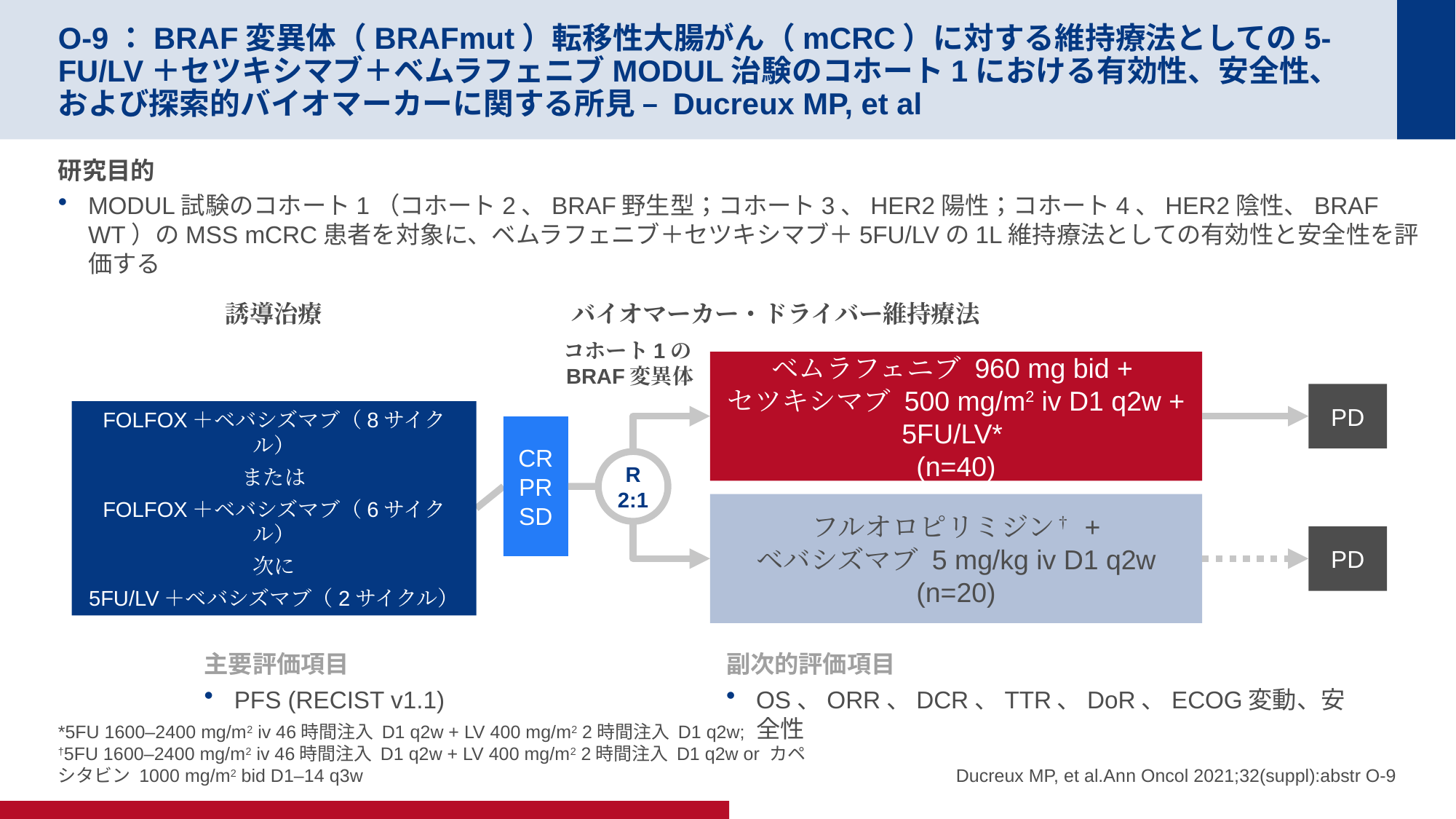

# O-9：BRAF変異体（BRAFmut）転移性大腸がん（mCRC）に対する維持療法としての5-FU/LV＋セツキシマブ＋ベムラフェニブMODUL治験のコホート1における有効性、安全性、および探索的バイオマーカーに関する所見 – Ducreux MP, et al
研究目的
MODUL試験のコホート1（コホート2、BRAF野生型；コホート3、HER2陽性；コホート4、HER2陰性、BRAF WT）のMSS mCRC患者を対象に、ベムラフェニブ＋セツキシマブ＋5FU/LVの1L維持療法としての有効性と安全性を評価する
誘導治療
バイオマーカー・ドライバー維持療法
コホート1のBRAF変異体
ベムラフェニブ 960 mg bid +
セツキシマブ 500 mg/m2 iv D1 q2w + 5FU/LV*
(n=40)
PD
FOLFOX＋ベバシズマブ（8サイクル）
または
FOLFOX＋ベバシズマブ（6サイクル）
次に
5FU/LV＋ベバシズマブ（2サイクル）
CR
PR
SD
R
2:1
フルオロピリミジン† +
ベバシズマブ 5 mg/kg iv D1 q2w
(n=20)
PD
主要評価項目
PFS (RECIST v1.1)
副次的評価項目
OS、ORR、DCR、TTR、DoR、ECOG変動、安全性
*5FU 1600–2400 mg/m2 iv 46時間注入 D1 q2w + LV 400 mg/m2 2時間注入 D1 q2w;
†5FU 1600–2400 mg/m2 iv 46時間注入 D1 q2w + LV 400 mg/m2 2時間注入 D1 q2w or カペシタビン 1000 mg/m2 bid D1–14 q3w
Ducreux MP, et al.Ann Oncol 2021;32(suppl):abstr O-9